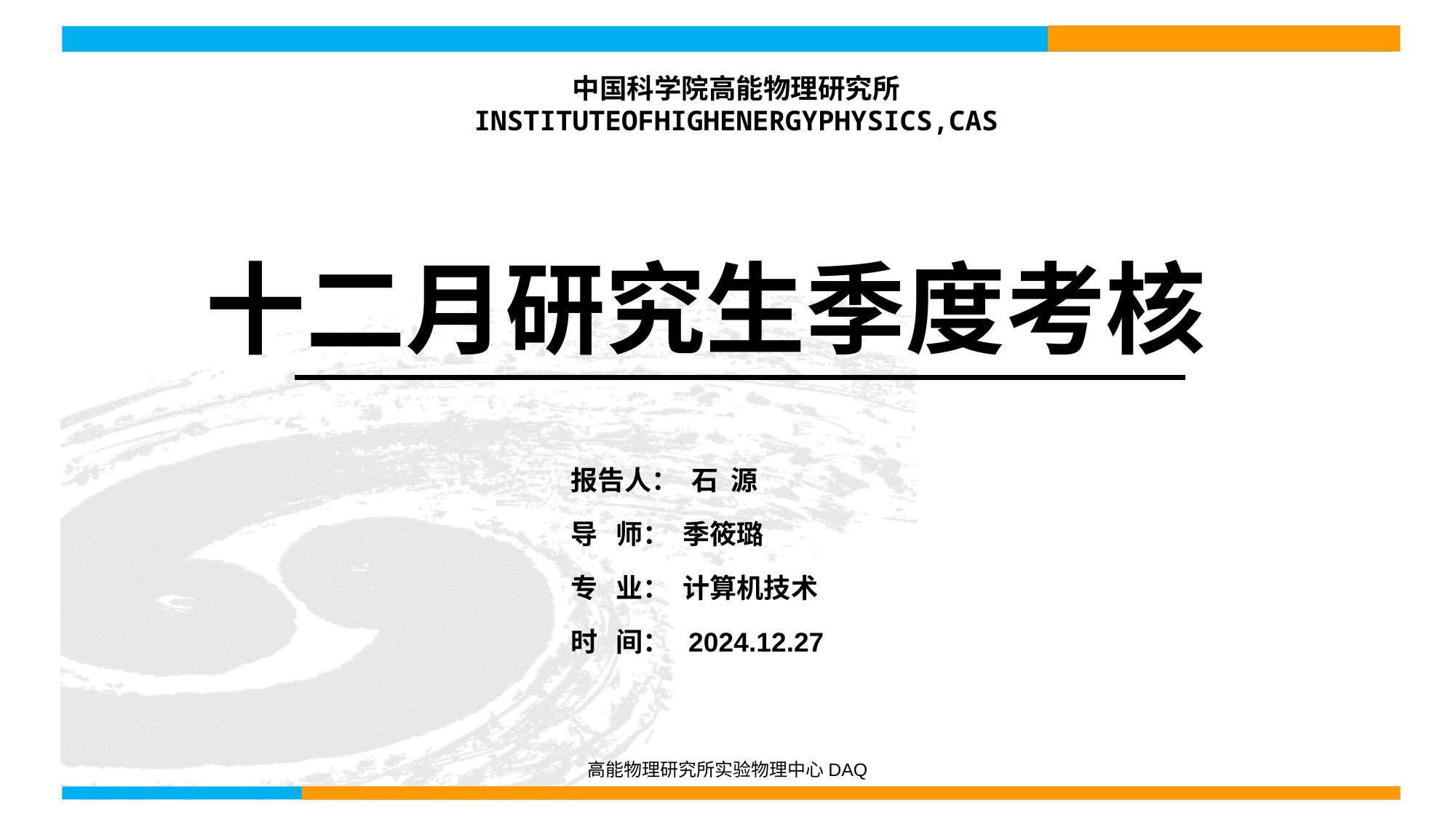

中国科学院高能物理研究所
INSTITUTEOFHIGHENERGYPHYSICS,CAS
十二月研究生季度考核
报告人：  石  源
导   师：  季筱璐
专   业：  计算机技术
时   间：  2024.12.27
高能物理研究所实验物理中心DAQ